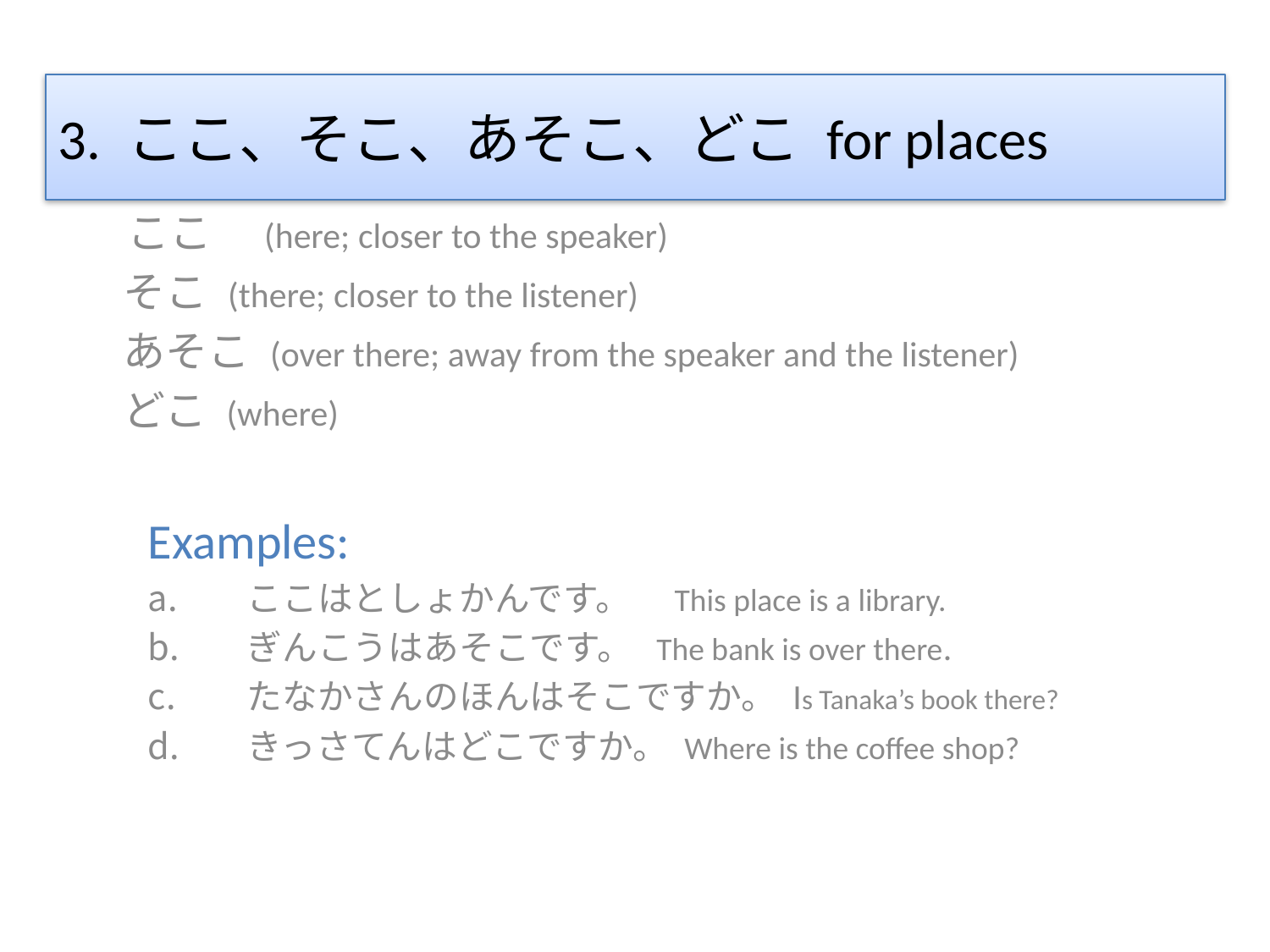

# 3. ここ、そこ、あそこ、どこ for places
　ここ　(here; closer to the speaker)
   そこ (there; closer to the listener)
   あそこ (over there; away from the speaker and the listener)
   どこ (where)

Examples:
　ここはとしょかんです。　This place is a library.
　ぎんこうはあそこです。  The bank is over there.
　たなかさんのほんはそこですか。 Is Tanaka’s book there?
　きっさてんはどこですか。 Where is the coffee shop?